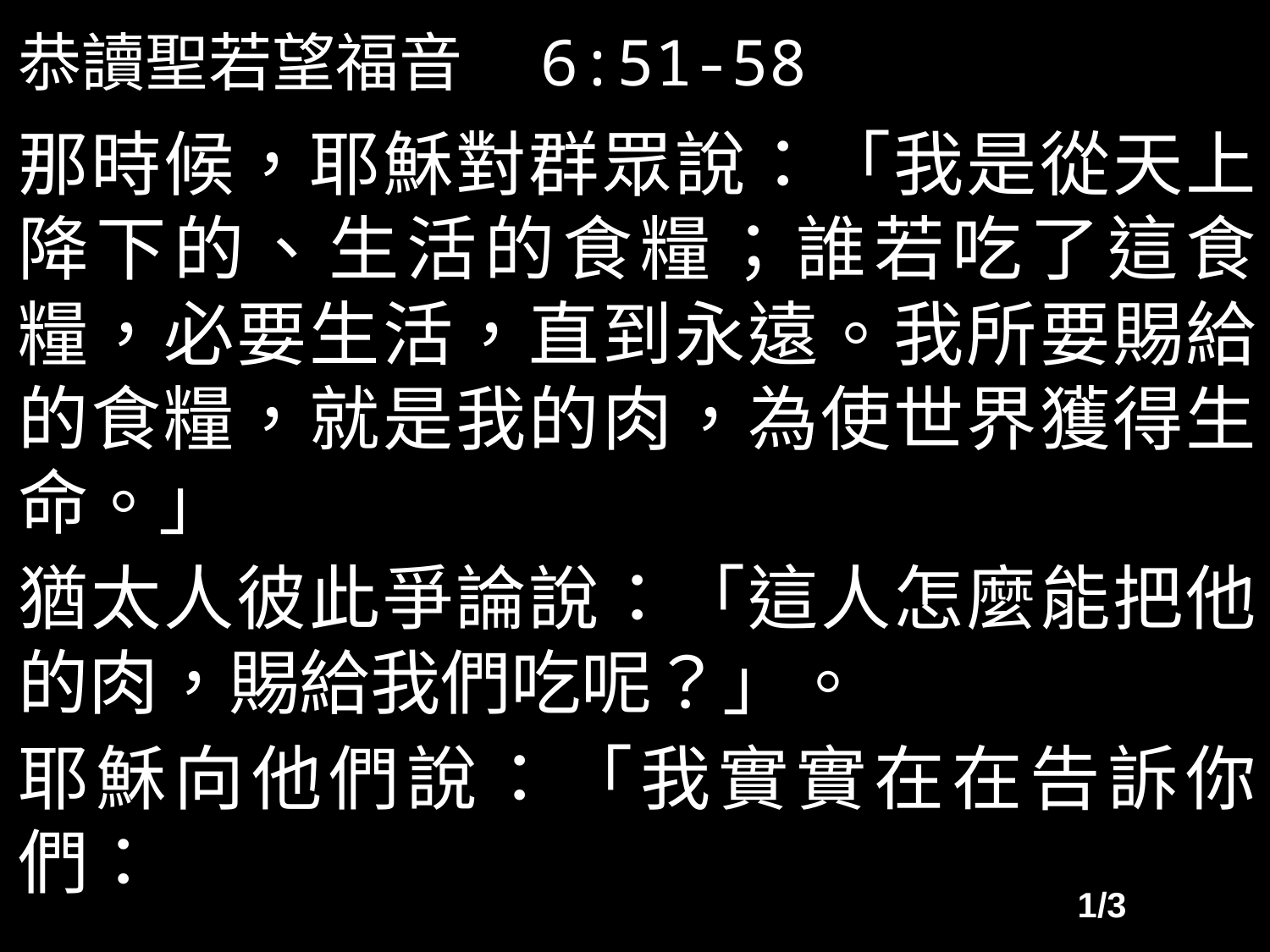

恭讀聖若望福音　6:51-58
那時候，耶穌對群眾說：「我是從天上降下的、生活的食糧；誰若吃了這食糧，必要生活，直到永遠。我所要賜給的食糧，就是我的肉，為使世界獲得生命。」
猶太人彼此爭論說：「這人怎麼能把他的肉，賜給我們吃呢？」。
耶穌向他們說：「我實實在在告訴你們：

1/3